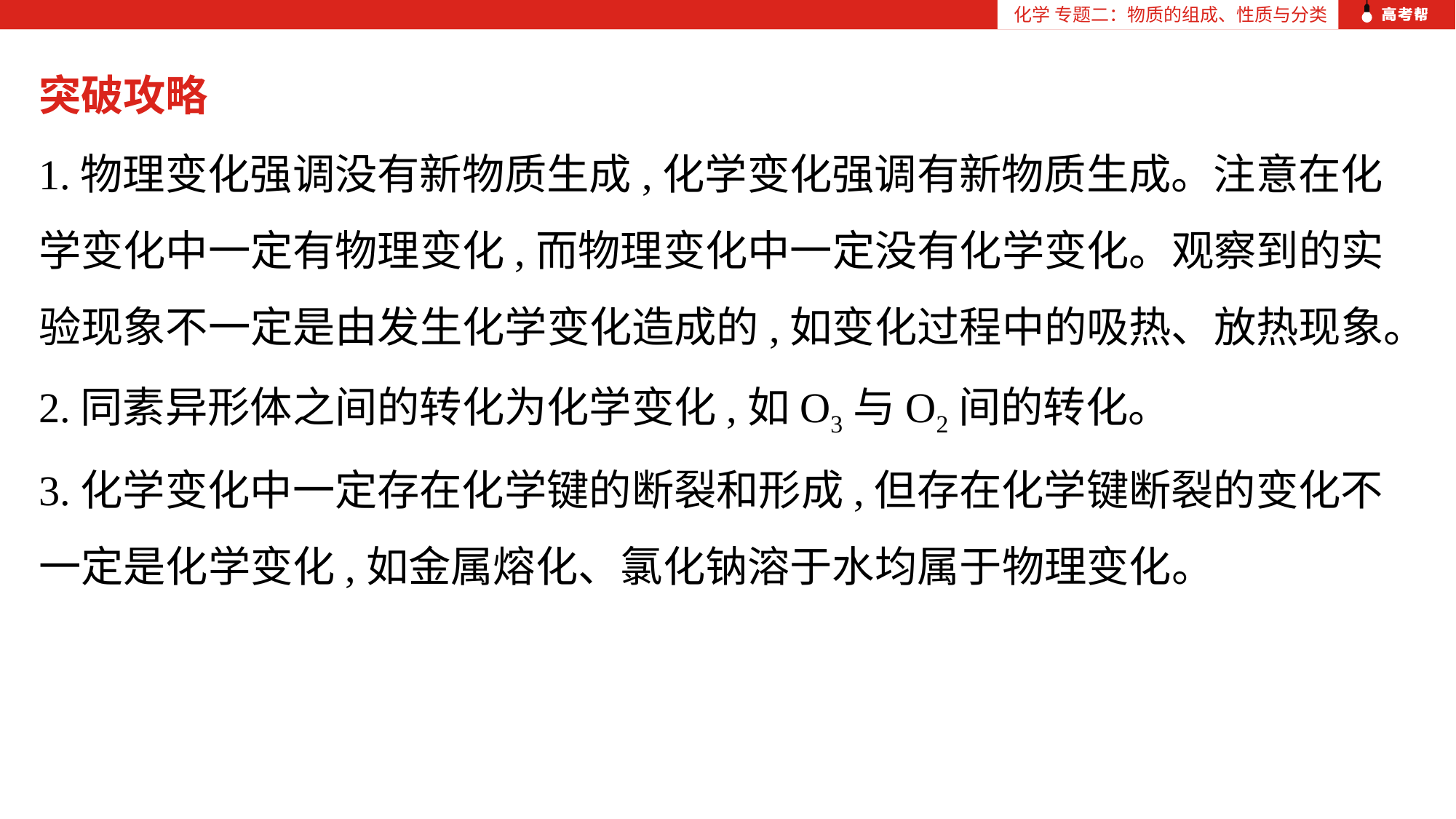

化学 专题二：物质的组成、性质与分类

突破攻略
1.物理变化强调没有新物质生成,化学变化强调有新物质生成。注意在化学变化中一定有物理变化,而物理变化中一定没有化学变化。观察到的实验现象不一定是由发生化学变化造成的,如变化过程中的吸热、放热现象。
2.同素异形体之间的转化为化学变化,如O3与O2间的转化。
3.化学变化中一定存在化学键的断裂和形成,但存在化学键断裂的变化不一定是化学变化,如金属熔化、氯化钠溶于水均属于物理变化。